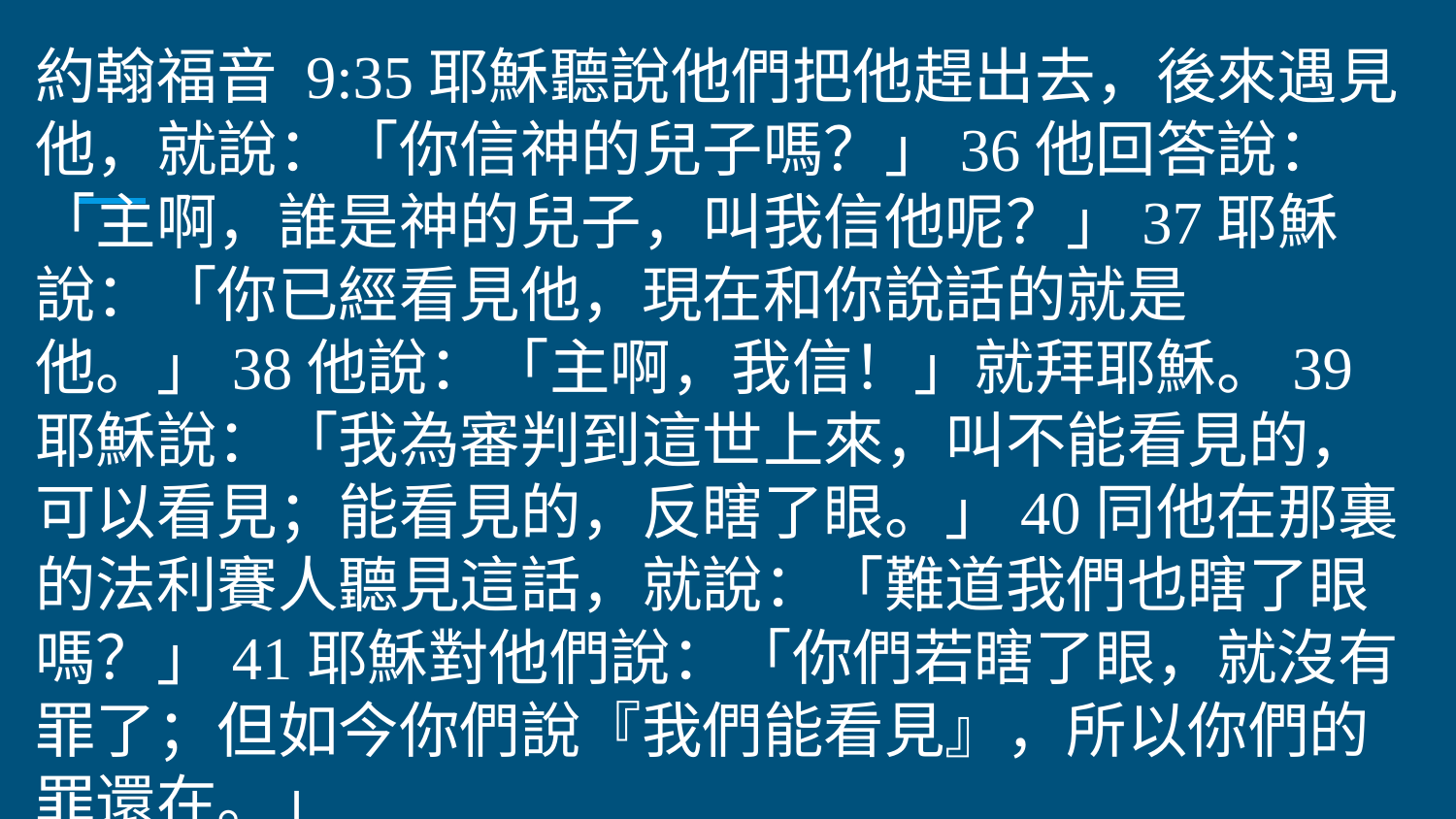

約翰福音 9:35耶穌聽說他們把他趕出去，後來遇見他，就說：「你信神的兒子嗎？」36他回答說：「主啊，誰是神的兒子，叫我信他呢？」37耶穌說：「你已經看見他，現在和你說話的就是他。」38他說：「主啊，我信！」就拜耶穌。39耶穌說：「我為審判到這世上來，叫不能看見的，可以看見；能看見的，反瞎了眼。」40同他在那裏的法利賽人聽見這話，就說：「難道我們也瞎了眼嗎？」41耶穌對他們說：「你們若瞎了眼，就沒有罪了；但如今你們說『我們能看見』，所以你們的罪還在。」